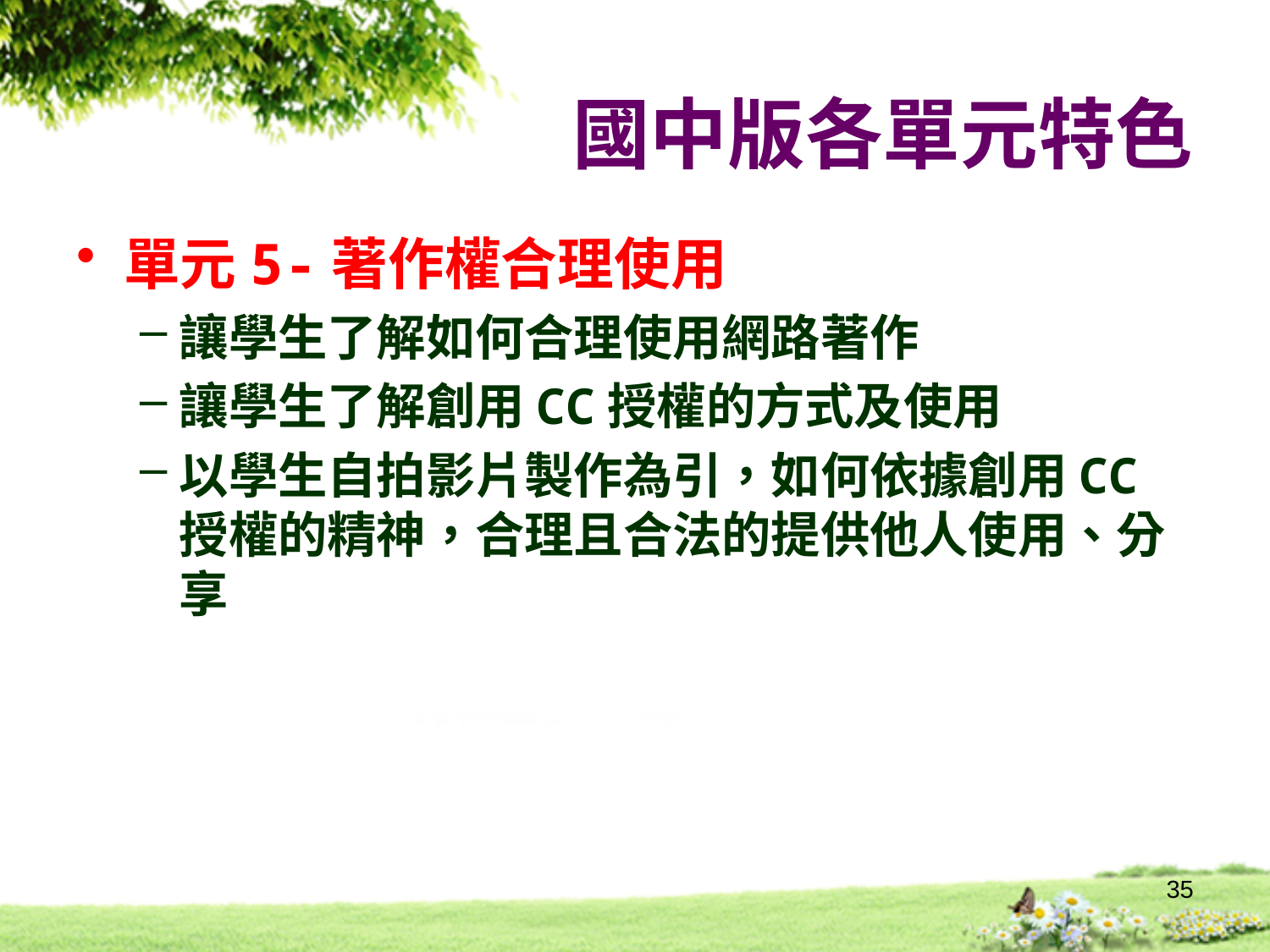

# 國中版各單元特色
單元5-著作權合理使用
讓學生了解如何合理使用網路著作
讓學生了解創用CC授權的方式及使用
以學生自拍影片製作為引，如何依據創用CC授權的精神，合理且合法的提供他人使用、分享

35